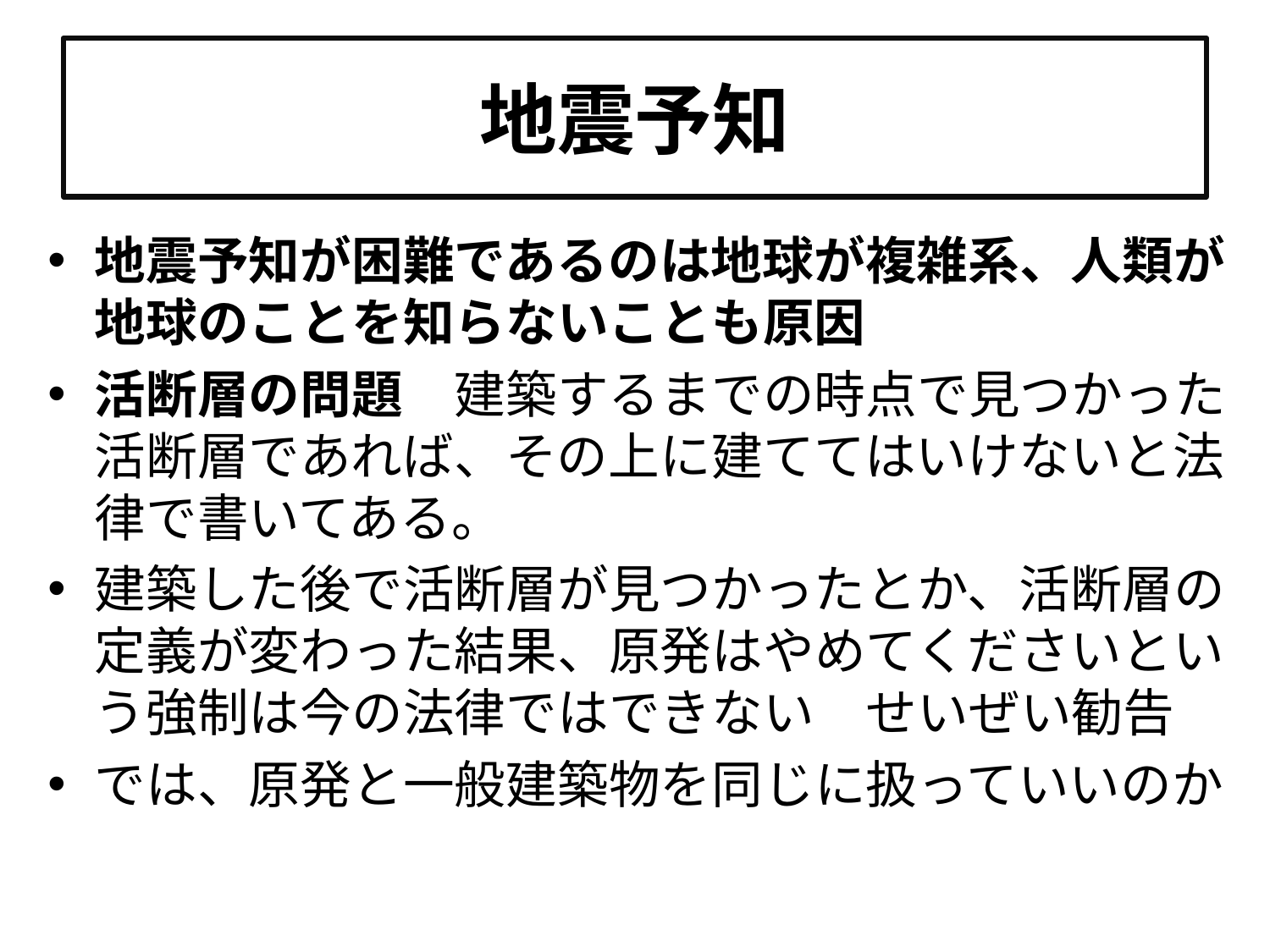

# 地震予知
地震予知が困難であるのは地球が複雑系、人類が地球のことを知らないことも原因
活断層の問題　建築するまでの時点で見つかった活断層であれば、その上に建ててはいけないと法律で書いてある。
建築した後で活断層が見つかったとか、活断層の定義が変わった結果、原発はやめてくださいという強制は今の法律ではできない　せいぜい勧告
では、原発と一般建築物を同じに扱っていいのか